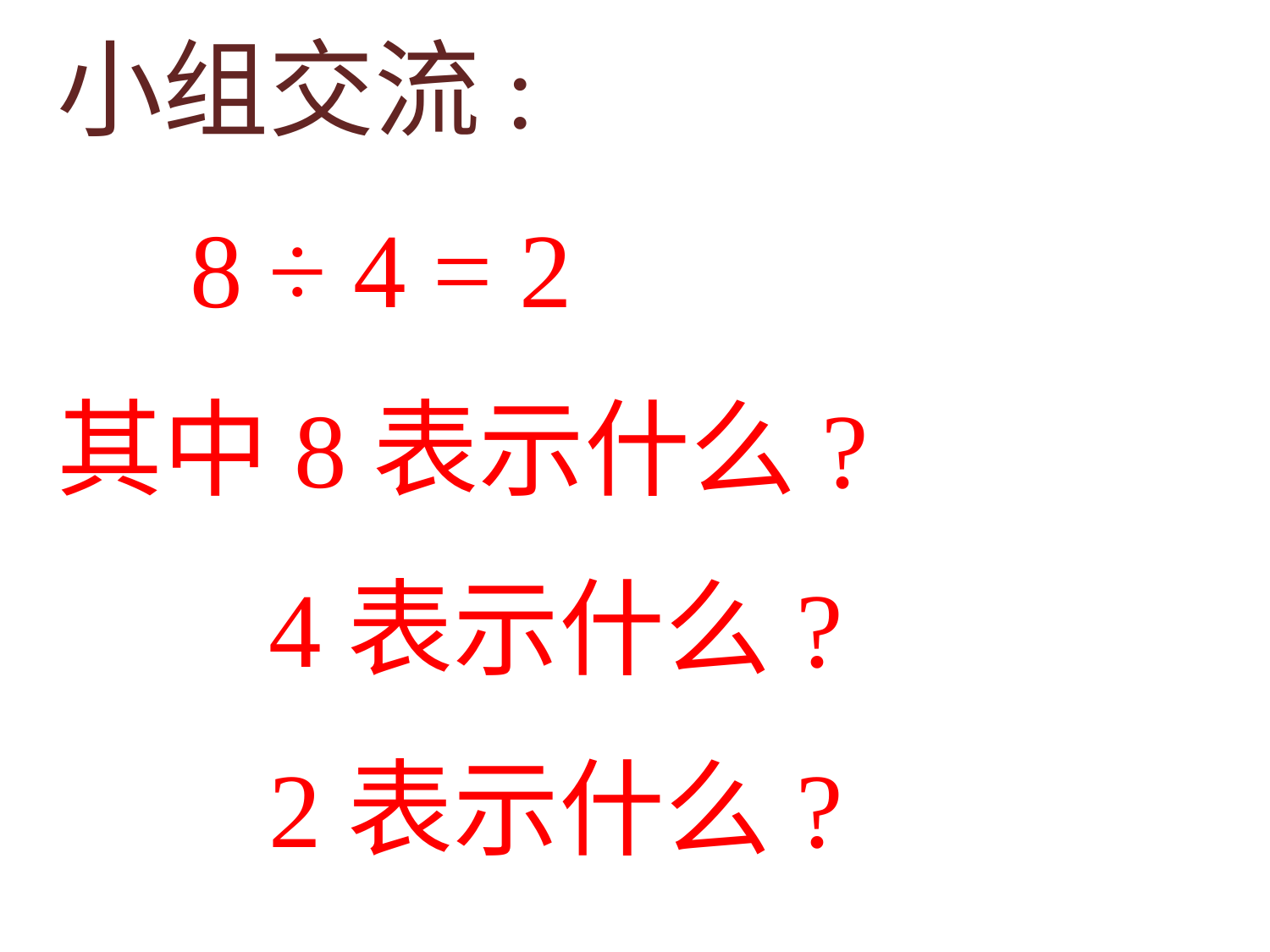

小组交流:
     8 ÷ 4 = 2
其中8表示什么?
        4表示什么?
        2表示什么?